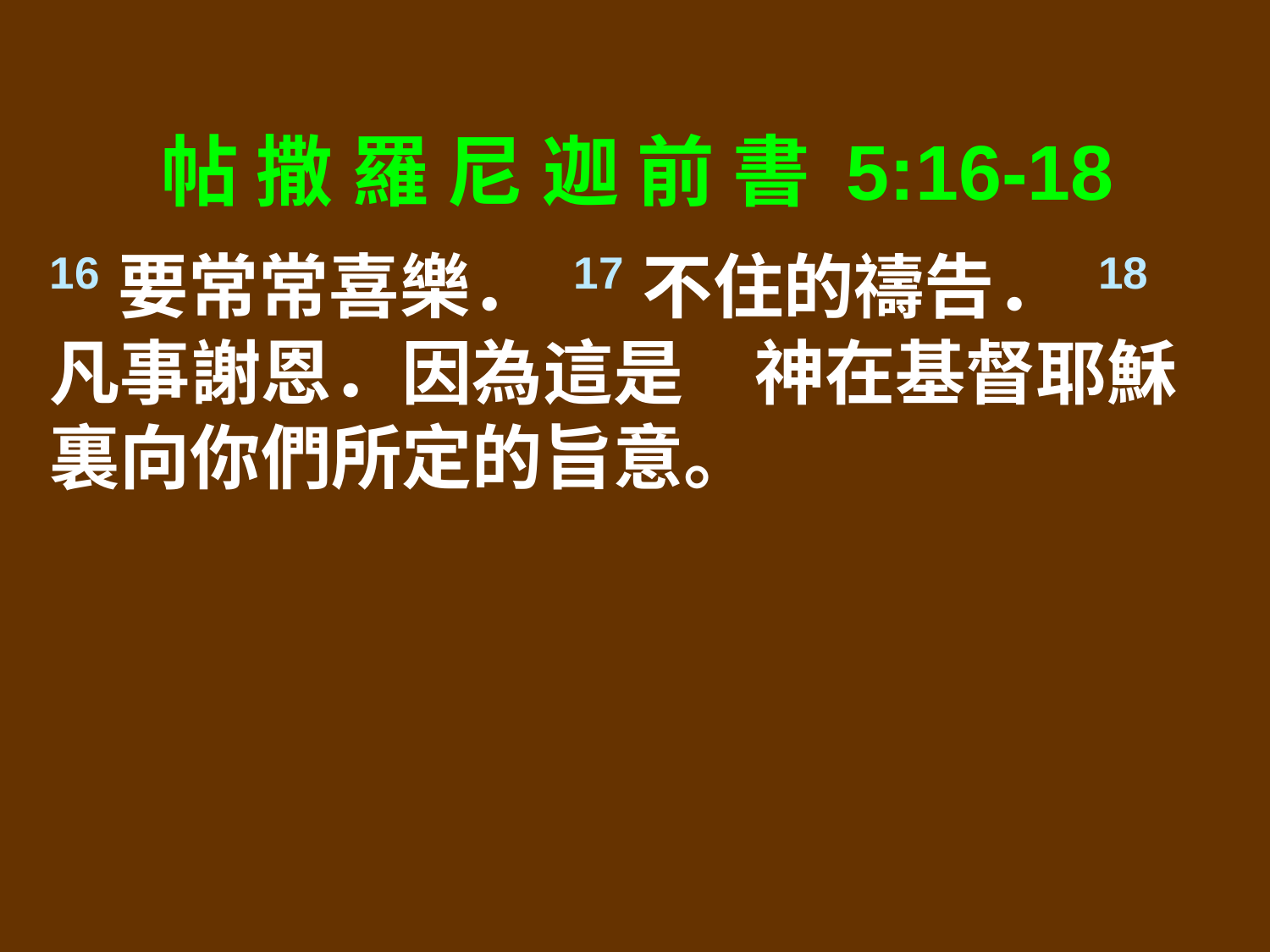

帖 撒 羅 尼 迦 前 書 5:16-18
16要常常喜樂． 17不住的禱告． 18凡事謝恩．因為這是　神在基督耶穌裏向你們所定的旨意。